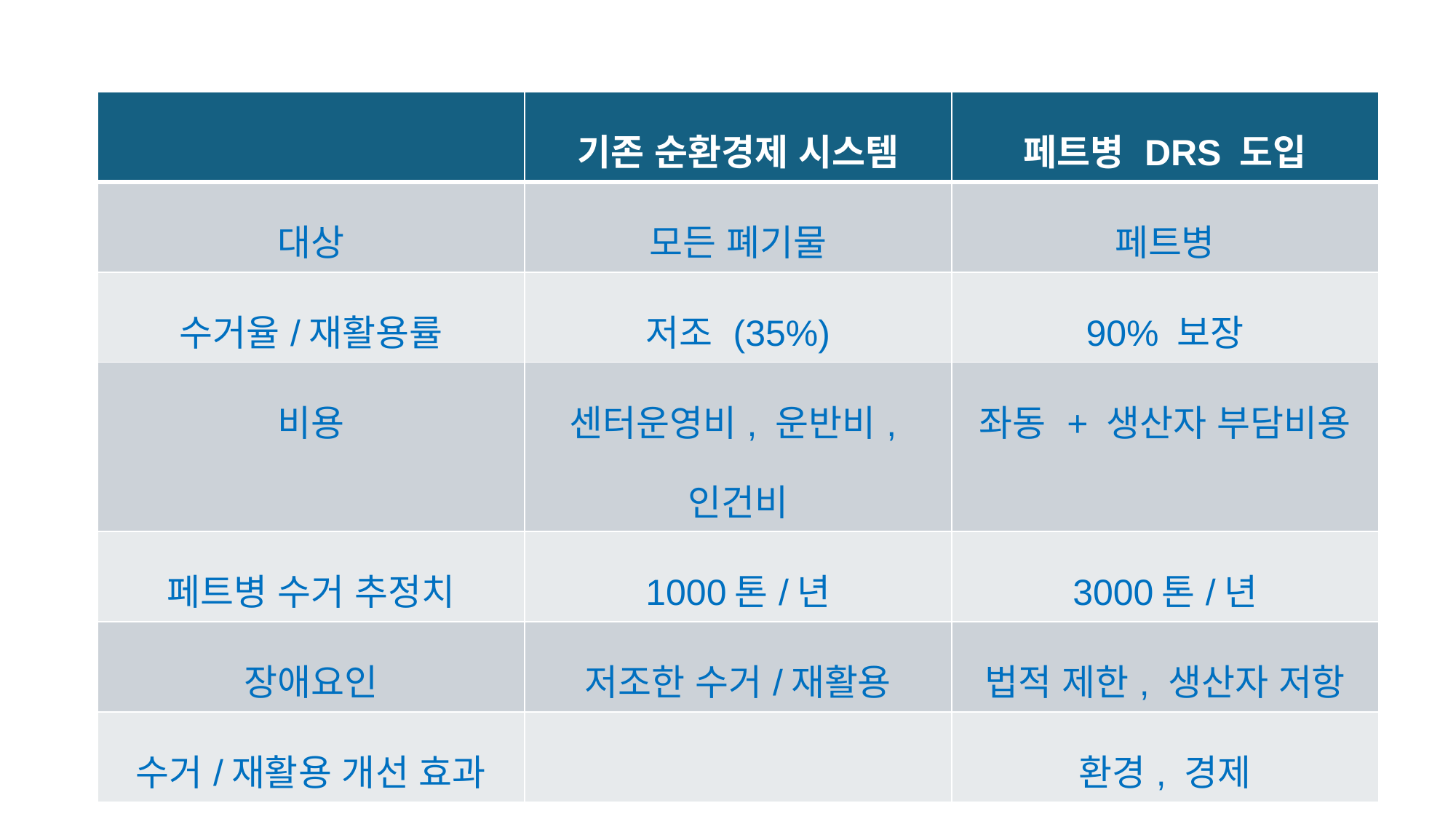

|  | 기존 순환경제 시스템 | 페트병 DRS 도입 |
| --- | --- | --- |
| 대상 | 모든 폐기물 | 페트병 |
| 수거율/재활용률 | 저조 (35%) | 90% 보장 |
| 비용 | 센터운영비, 운반비, 인건비 | 좌동 + 생산자 부담비용 |
| 페트병 수거 추정치 | 1000톤/년 | 3000톤/년 |
| 장애요인 | 저조한 수거/재활용 | 법적 제한, 생산자 저항 |
| 수거/재활용 개선 효과 |  | 환경, 경제 |